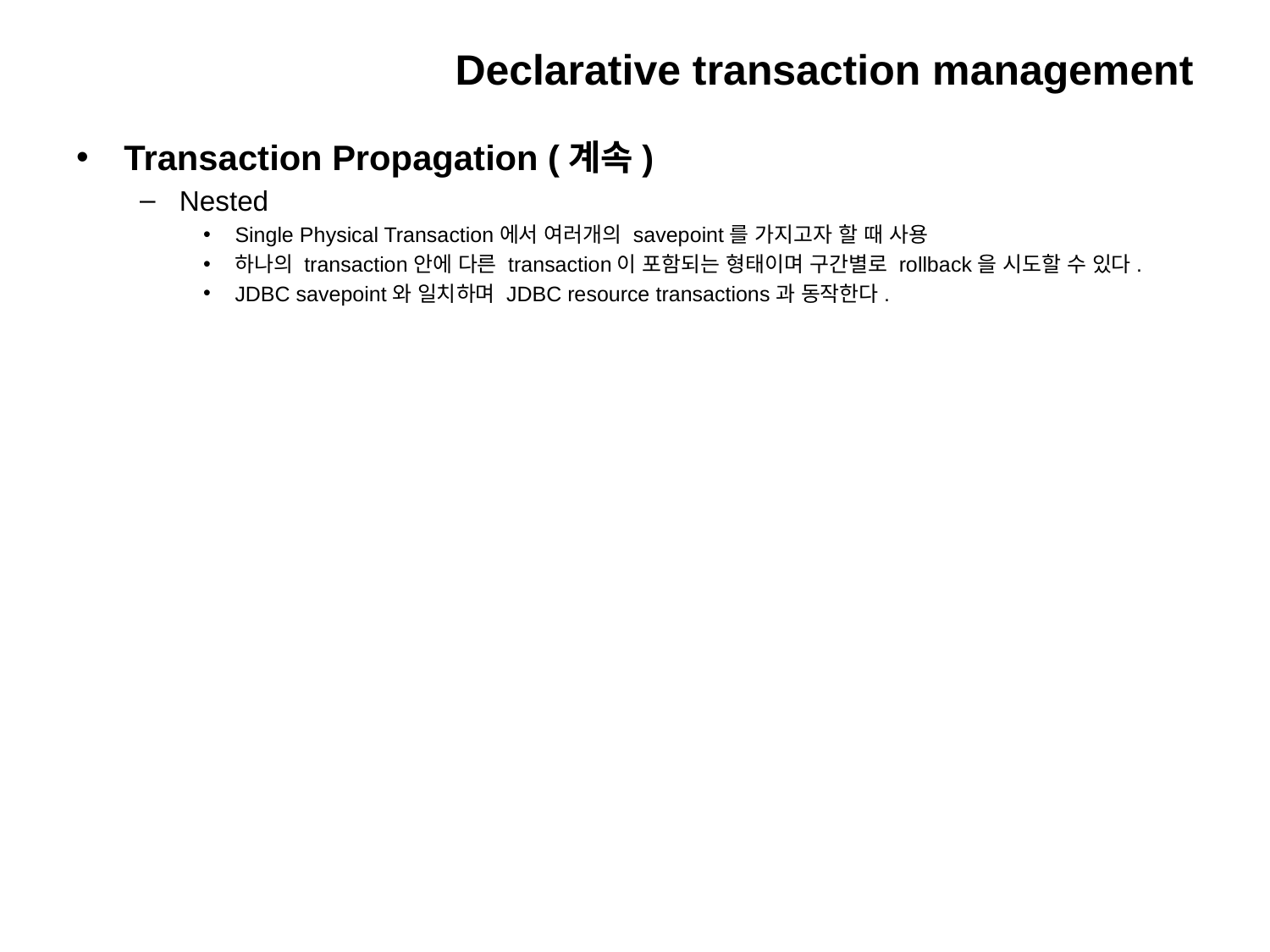

# Declarative transaction management
Transaction Propagation (계속)
Nested
Single Physical Transaction에서 여러개의 savepoint를 가지고자 할 때 사용
하나의 transaction안에 다른 transaction이 포함되는 형태이며 구간별로 rollback을 시도할 수 있다.
JDBC savepoint와 일치하며 JDBC resource transactions과 동작한다.